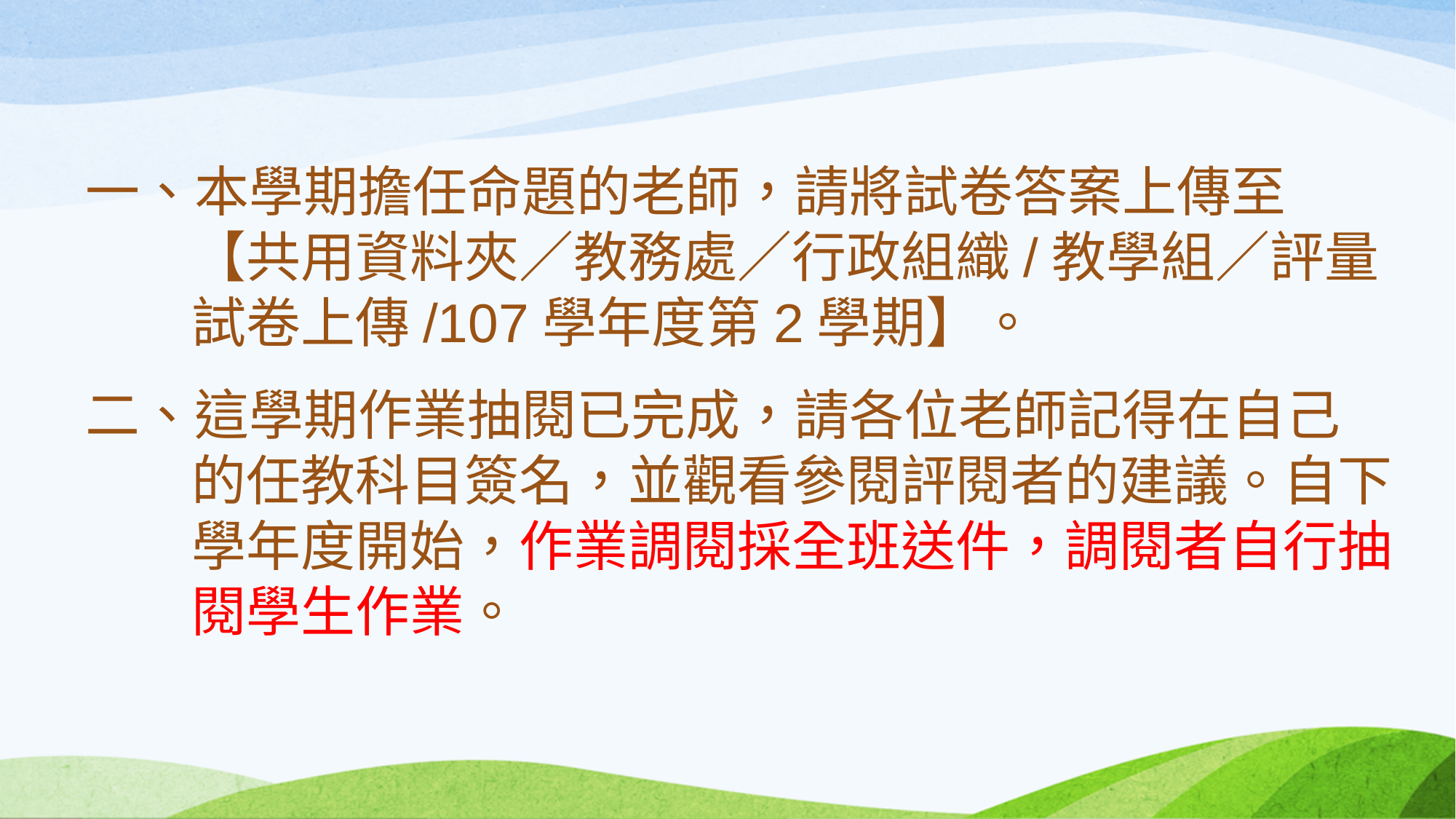

一、本學期擔任命題的老師，請將試卷答案上傳至【共用資料夾／教務處／行政組織/教學組／評量試卷上傳/107學年度第2學期】。
二、這學期作業抽閱已完成，請各位老師記得在自己的任教科目簽名，並觀看參閱評閱者的建議。自下學年度開始，作業調閱採全班送件，調閱者自行抽閱學生作業。